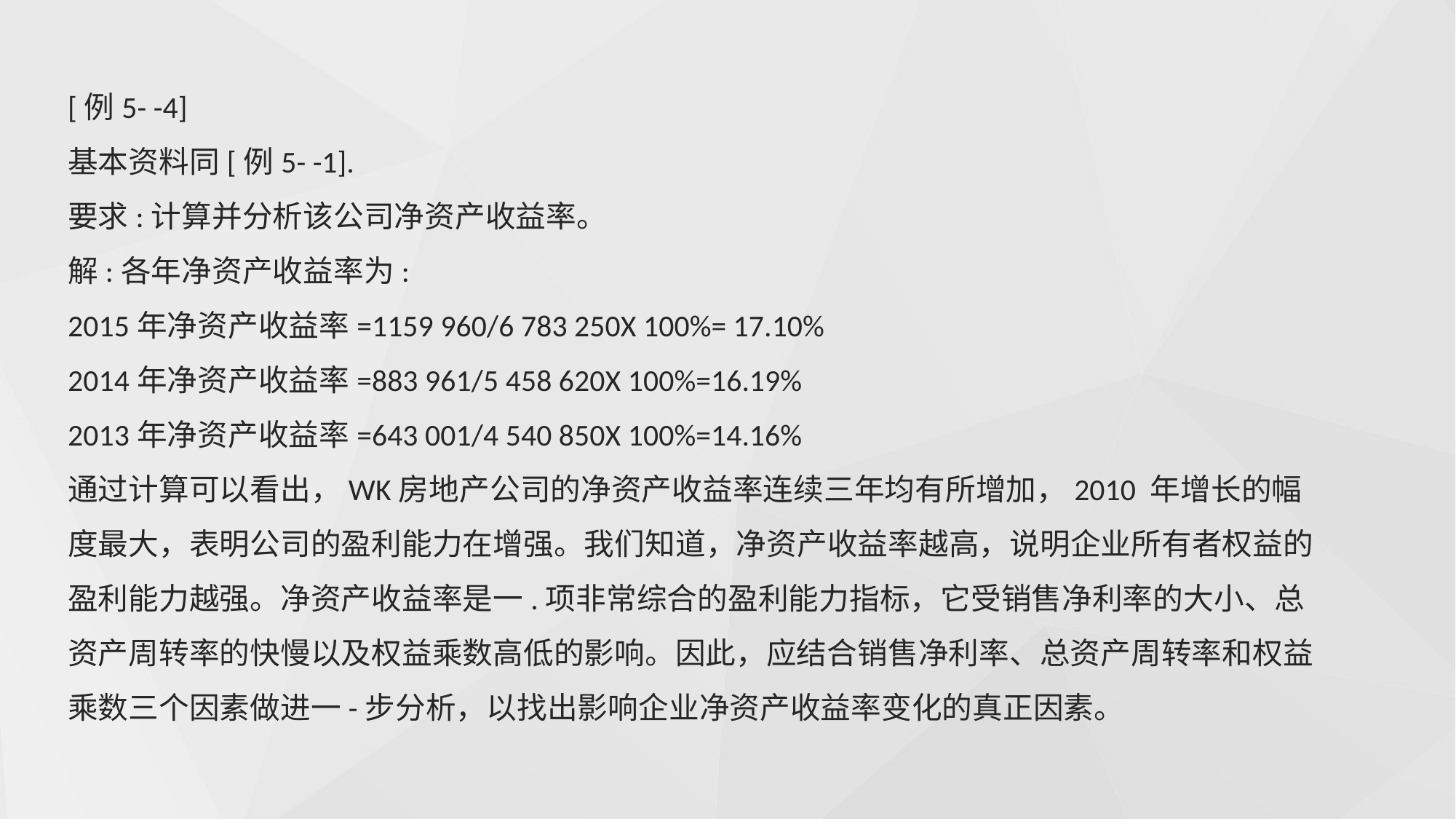

[例5- -4]
基本资料同[例5- -1].
要求:计算并分析该公司净资产收益率。
解:各年净资产收益率为:
2015年净资产收益率=1159 960/6 783 250X 100%= 17.10%
2014年净资产收益率=883 961/5 458 620X 100%=16.19%
2013年净资产收益率=643 001/4 540 850X 100%=14.16%
通过计算可以看出，WK房地产公司的净资产收益率连续三年均有所增加，2010 年增长的幅度最大，表明公司的盈利能力在增强。我们知道，净资产收益率越高，说明企业所有者权益的盈利能力越强。净资产收益率是一.项非常综合的盈利能力指标，它受销售净利率的大小、总资产周转率的快慢以及权益乘数高低的影响。因此，应结合销售净利率、总资产周转率和权益乘数三个因素做进一-步分析，以找出影响企业净资产收益率变化的真正因素。